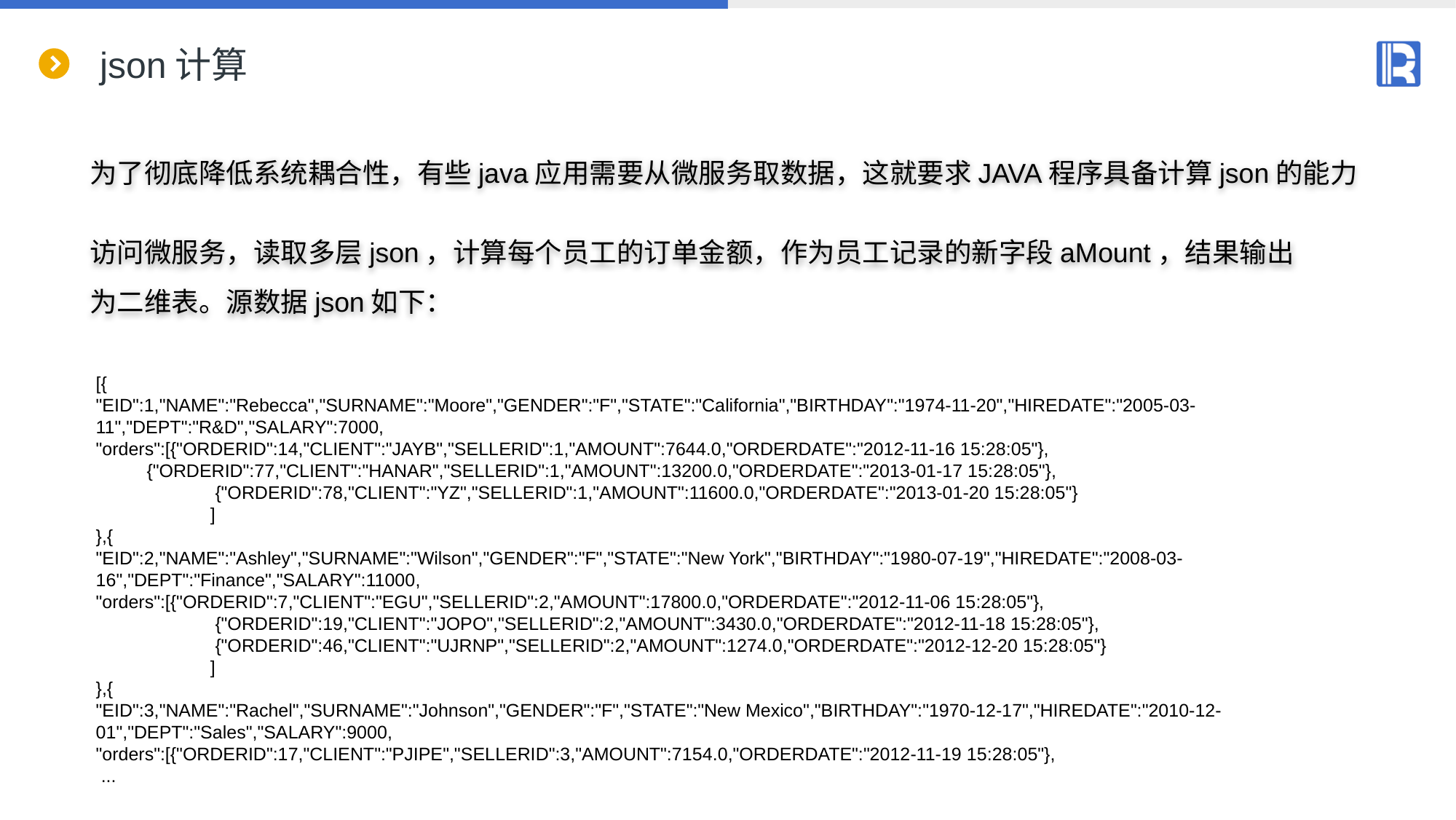

# json计算
为了彻底降低系统耦合性，有些java应用需要从微服务取数据，这就要求JAVA程序具备计算json的能力
访问微服务，读取多层json，计算每个员工的订单金额，作为员工记录的新字段aMount，结果输出为二维表。源数据json如下：
[{
"EID":1,"NAME":"Rebecca","SURNAME":"Moore","GENDER":"F","STATE":"California","BIRTHDAY":"1974-11-20","HIREDATE":"2005-03-11","DEPT":"R&D","SALARY":7000,
"orders":[{"ORDERID":14,"CLIENT":"JAYB","SELLERID":1,"AMOUNT":7644.0,"ORDERDATE":"2012-11-16 15:28:05"},
          {"ORDERID":77,"CLIENT":"HANAR","SELLERID":1,"AMOUNT":13200.0,"ORDERDATE":"2013-01-17 15:28:05"},
	  {"ORDERID":78,"CLIENT":"YZ","SELLERID":1,"AMOUNT":11600.0,"ORDERDATE":"2013-01-20 15:28:05"}
	 ]
},{
"EID":2,"NAME":"Ashley","SURNAME":"Wilson","GENDER":"F","STATE":"New York","BIRTHDAY":"1980-07-19","HIREDATE":"2008-03-16","DEPT":"Finance","SALARY":11000,
"orders":[{"ORDERID":7,"CLIENT":"EGU","SELLERID":2,"AMOUNT":17800.0,"ORDERDATE":"2012-11-06 15:28:05"},
	  {"ORDERID":19,"CLIENT":"JOPO","SELLERID":2,"AMOUNT":3430.0,"ORDERDATE":"2012-11-18 15:28:05"},
	  {"ORDERID":46,"CLIENT":"UJRNP","SELLERID":2,"AMOUNT":1274.0,"ORDERDATE":"2012-12-20 15:28:05"}
	 ]
},{
"EID":3,"NAME":"Rachel","SURNAME":"Johnson","GENDER":"F","STATE":"New Mexico","BIRTHDAY":"1970-12-17","HIREDATE":"2010-12-01","DEPT":"Sales","SALARY":9000,
"orders":[{"ORDERID":17,"CLIENT":"PJIPE","SELLERID":3,"AMOUNT":7154.0,"ORDERDATE":"2012-11-19 15:28:05"},
 ...